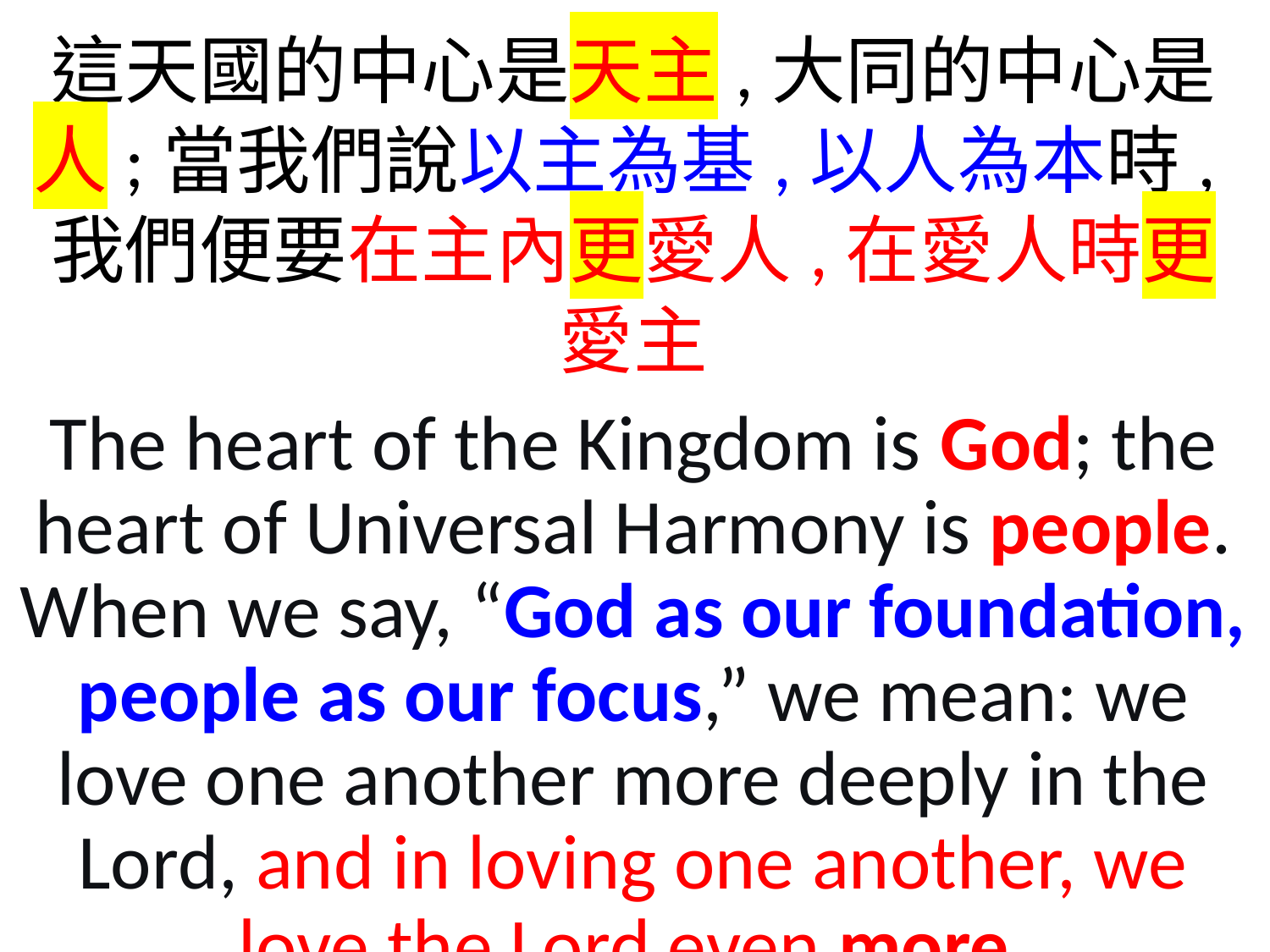

這天國的中心是天主,大同的中心是人;當我們說以主為基,以人為本時,我們便要在主內更愛人,在愛人時更愛主
The heart of the Kingdom is God; the heart of Universal Harmony is people. When we say, “God as our foundation, people as our focus,” we mean: we love one another more deeply in the Lord, and in loving one another, we love the Lord even more.